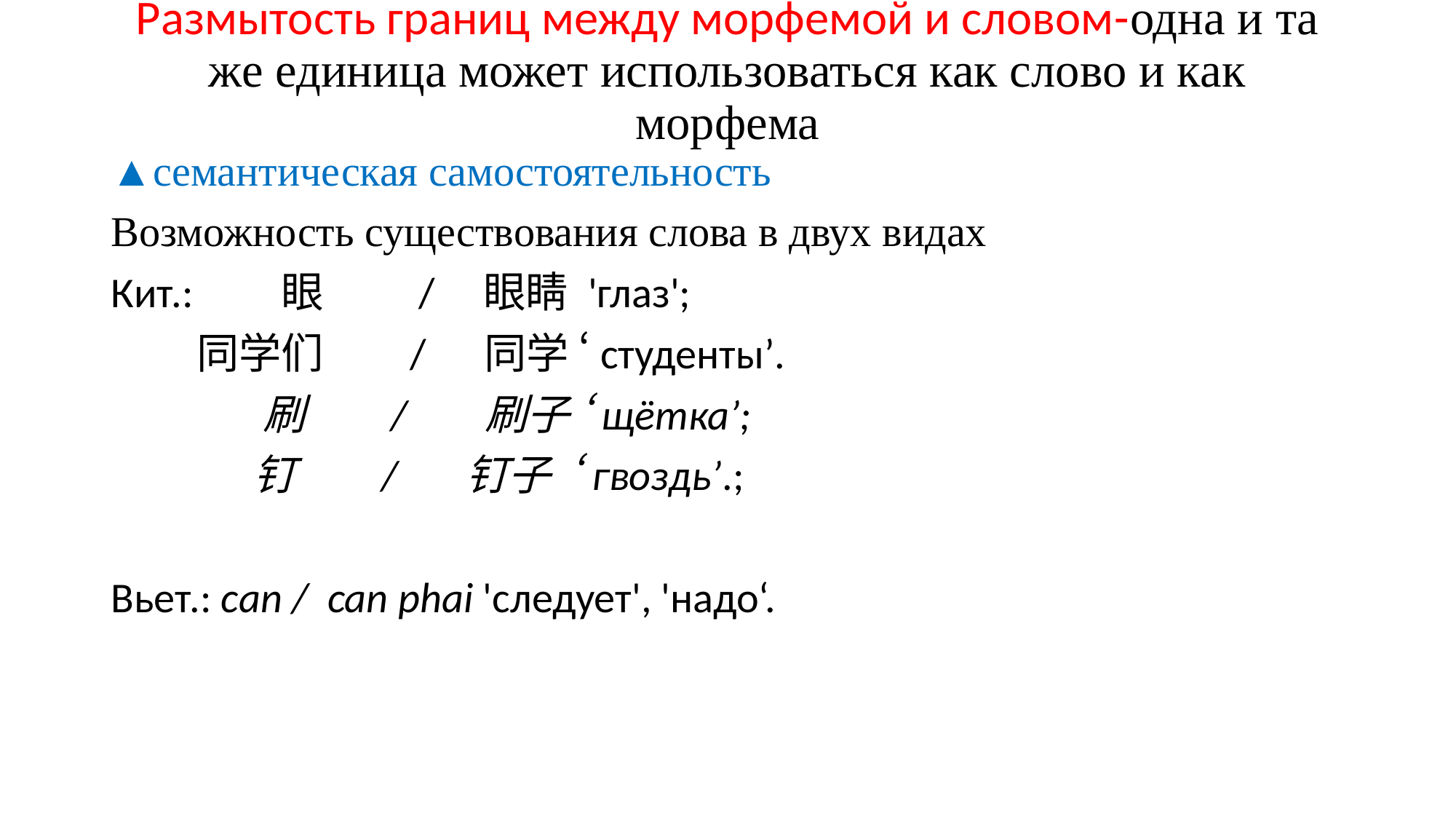

# Размытость границ между морфемой и словом-одна и та же единица может использоваться как слово и как морфема
▲семантическая самостоятельность
Возможность существования слова в двух видах
Кит.:        眼         /    眼睛 'глаз';
        同学们        /     同学 ‘студенты’.
               刷        /       刷子 ‘щётка’;
              钉        /      钉子  ‘гвоздь’.;

Вьет.: сan /  can phai 'следует', 'надо‘.